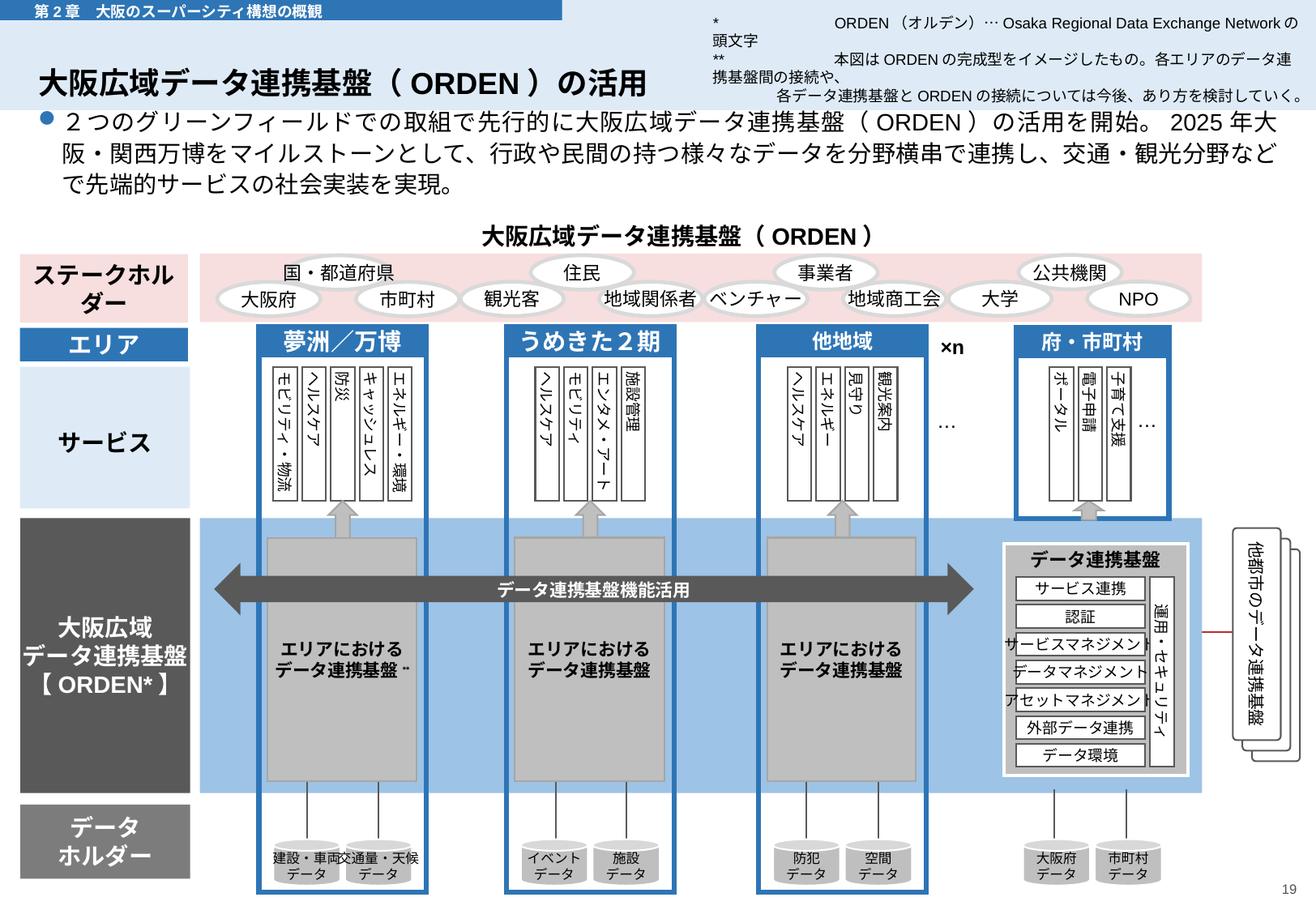

# 大阪広域データ連携基盤（ORDEN）の活用
  第2章　大阪のスーパーシティ構想の概観
*	ORDEN（オルデン）…Osaka Regional Data Exchange Networkの頭文字
**	本図はORDENの完成型をイメージしたもの。各エリアのデータ連携基盤間の接続や、
　　　　 各データ連携基盤とORDENの接続については今後、あり方を検討していく。

２つのグリーンフィールドでの取組で先行的に大阪広域データ連携基盤（ORDEN）の活用を開始。2025年大阪・関西万博をマイルストーンとして、行政や民間の持つ様々なデータを分野横串で連携し、交通・観光分野などで先端的サービスの社会実装を実現。
大阪広域データ連携基盤（ORDEN）

公共機関
住民
事業者
国・都道府県
大学
NPO
観光客
地域関係者
ベンチャー
地域商工会
大阪府
市町村
ステークホルダー
夢洲／万博
うめきた２期
他地域
府・市町村
エリア
×n

サービス
モビリティ・物流
ヘルスケア
防災
キャッシュレス
エネルギー・環境
ヘルスケア
モビリティ
エンタメ・アート
施設管理
ヘルスケア
エネルギー
見守り
観光案内
ポータル
電子申請
子育て支援
…
…

大阪広域
データ連携基盤
【ORDEN*】

他都市のデータ連携基盤

エリアにおける
データ連携基盤
エリアにおける
データ連携基盤
エリアにおける
データ連携基盤**
データ連携基盤
データ連携基盤機能活用
サービス連携
運用・セキュリティ
認証
サービスマネジメント
データマネジメント
アセットマネジメント
外部データ連携
データ環境
データ
ホルダー
建設・車両
データ
交通量・天候
データ
イベント
データ
施設
データ
防犯
データ
空間
データ
大阪府
データ
市町村
データ
19